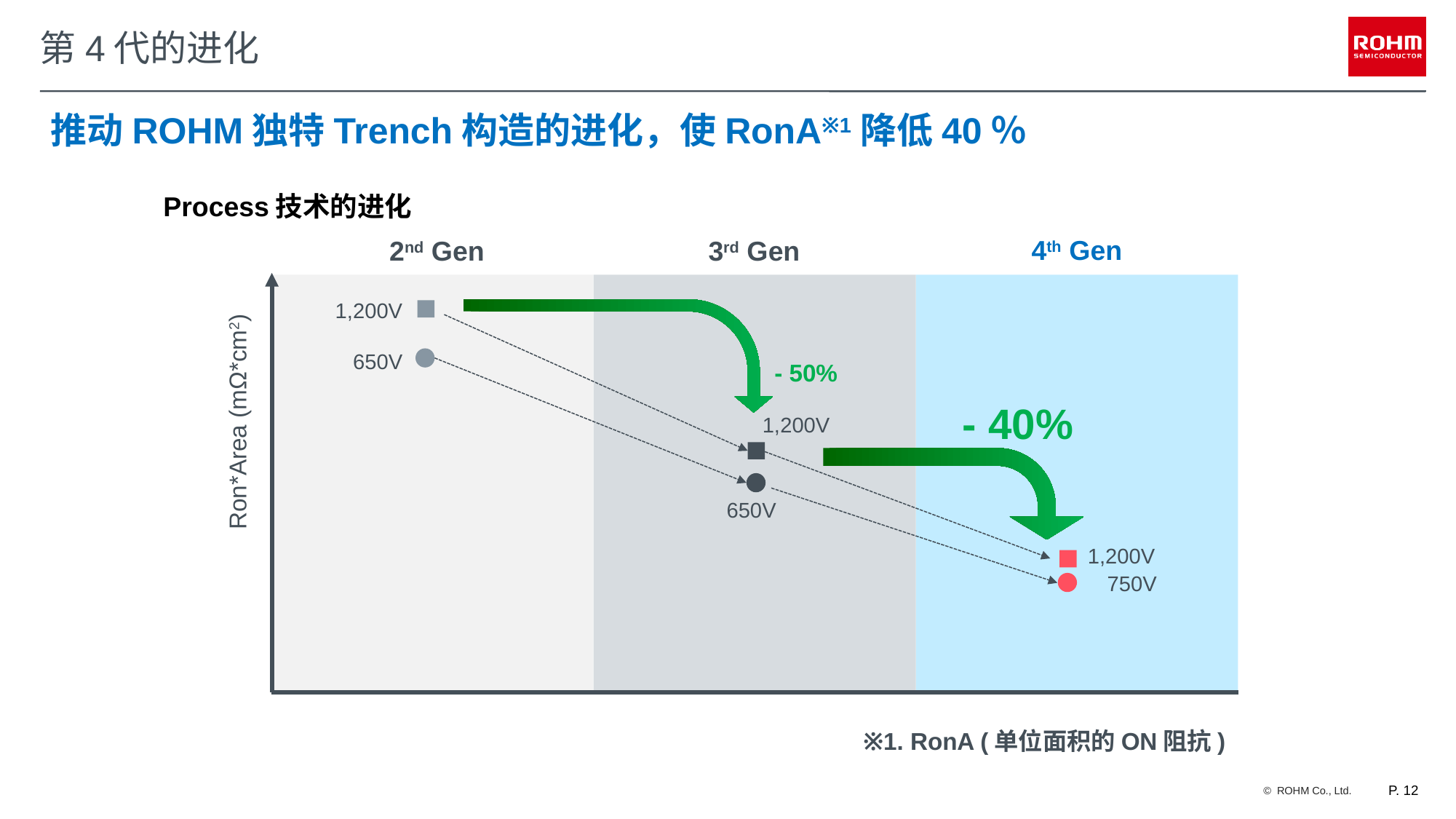

# 第4代的进化
推动ROHM独特Trench构造的进化，使RonA※1降低40％
Process技术的进化

4th Gen
3rd Gen
2nd Gen
Ron*Area (mΩ*cm2)

1,200V

650V

- 50%

- 40%
1,200V

650V
1,200V

750V

※1. RonA (单位面积的ON阻抗)